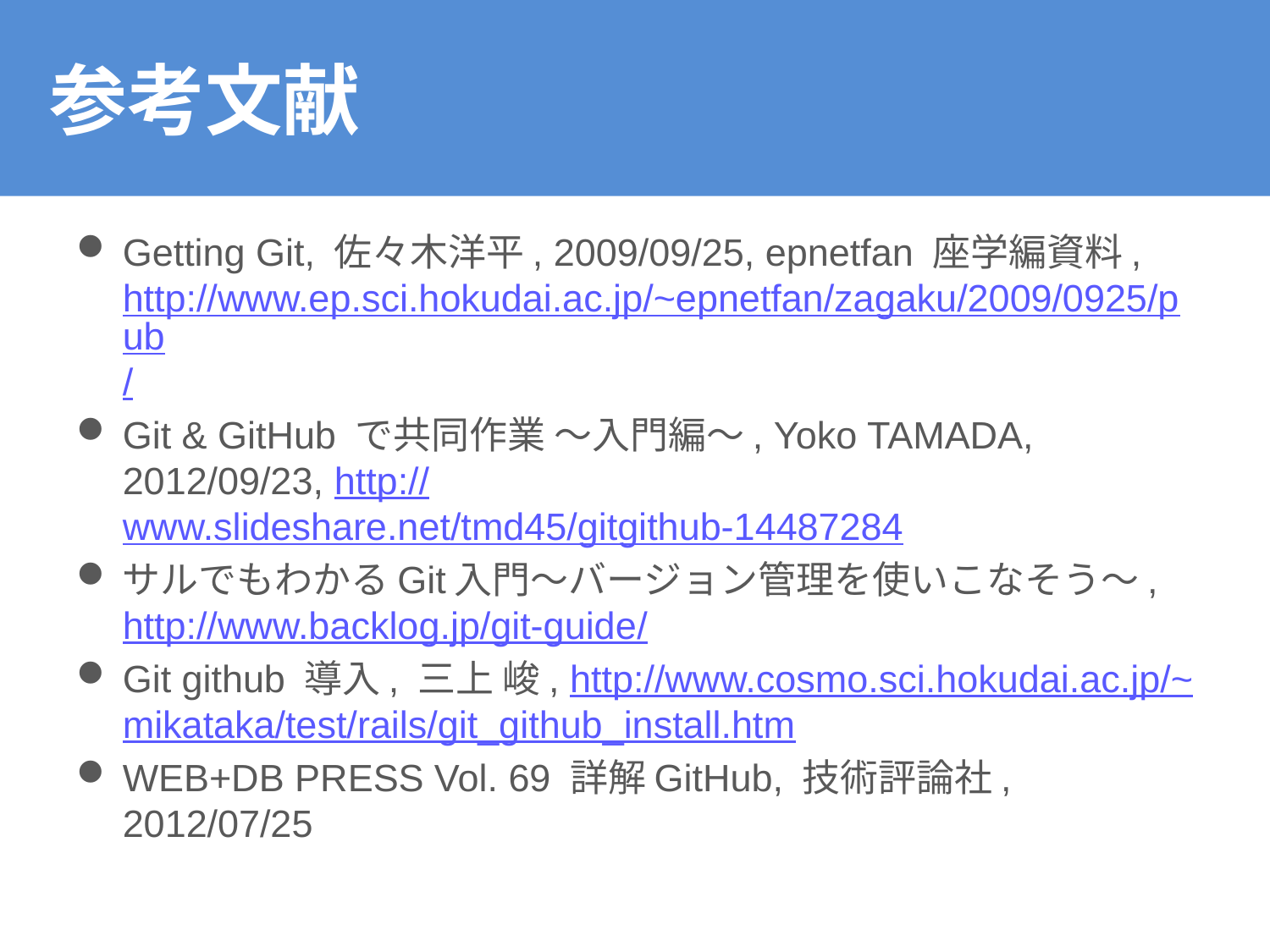

# 参考文献
Getting Git, 佐々木洋平, 2009/09/25, epnetfan 座学編資料, http://www.ep.sci.hokudai.ac.jp/~epnetfan/zagaku/2009/0925/pub/
Git & GitHub で共同作業 ～入門編～, Yoko TAMADA, 2012/09/23, http://www.slideshare.net/tmd45/gitgithub-14487284
サルでもわかるGit入門～バージョン管理を使いこなそう～, http://www.backlog.jp/git-guide/
Git github 導入, 三上 峻, http://www.cosmo.sci.hokudai.ac.jp/~mikataka/test/rails/git_github_install.htm
WEB+DB PRESS Vol. 69 詳解GitHub, 技術評論社, 2012/07/25